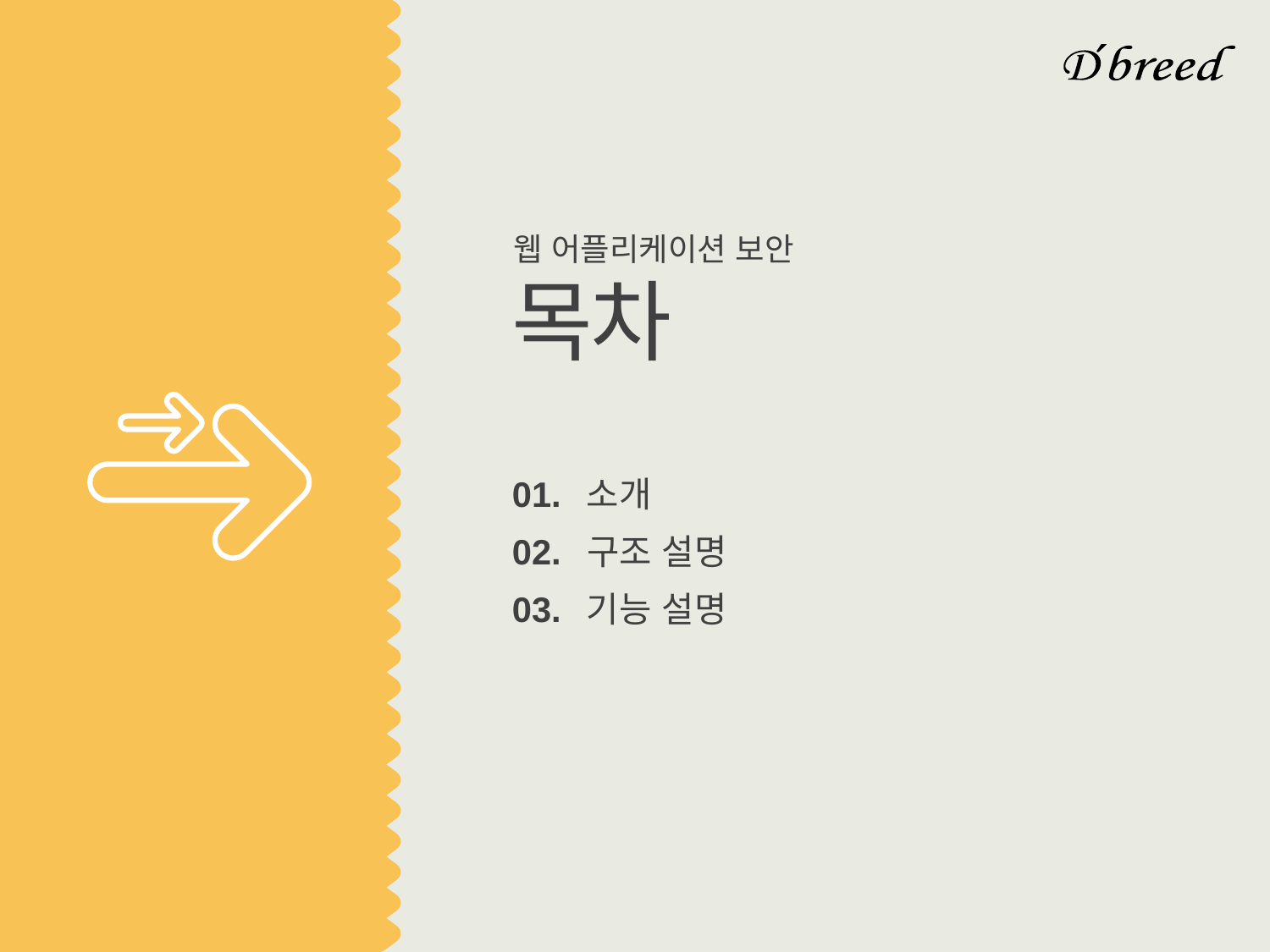

웹 어플리케이션 보안
목차

01.
소개
구조 설명
02.
03.
기능 설명